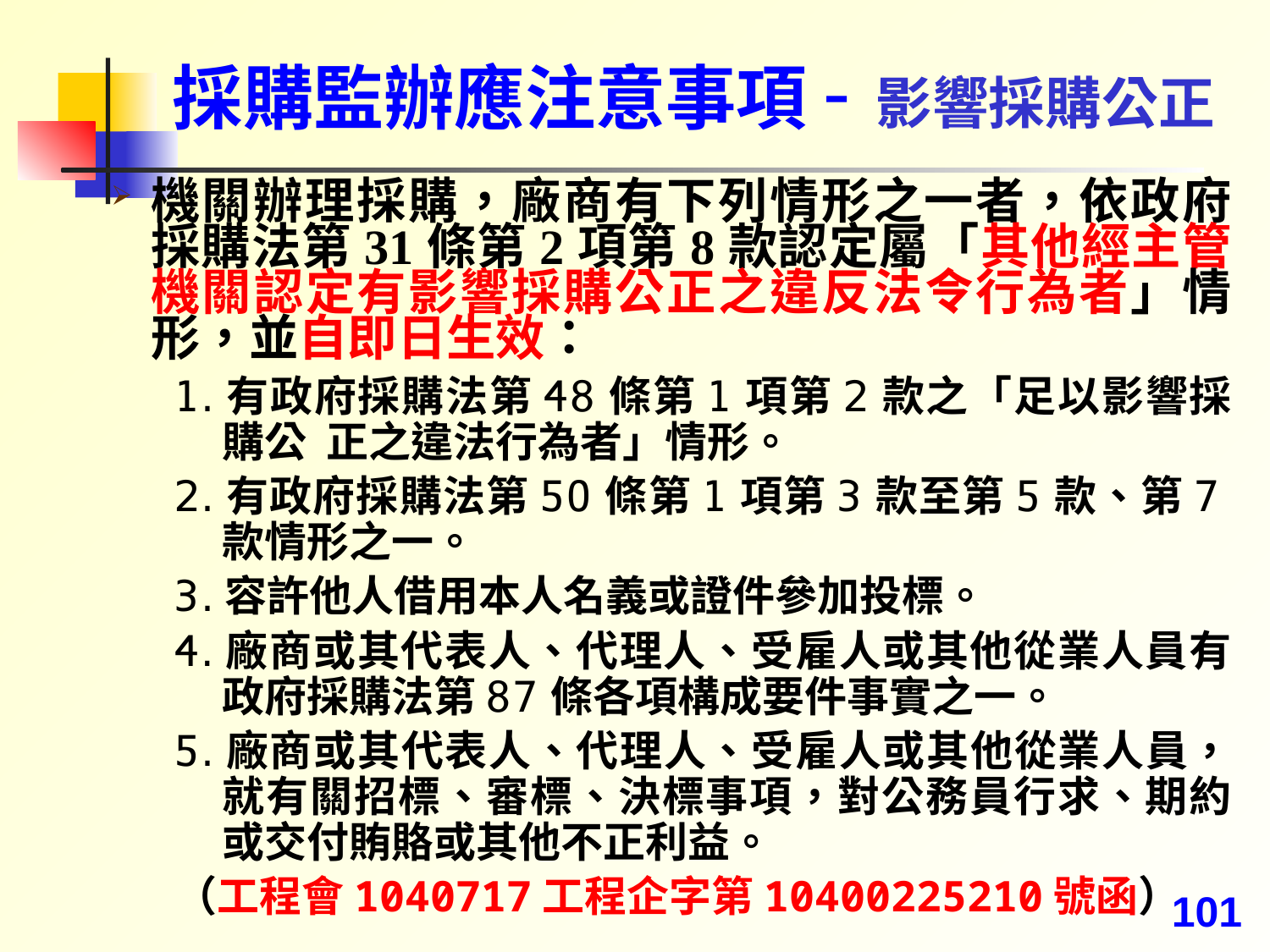

# 採購監辦應注意事項-影響採購公正
機關辦理採購，廠商有下列情形之一者，依政府採購法第31條第2項第8款認定屬「其他經主管機關認定有影響採購公正之違反法令行為者」情形，並自即日生效：
1.有政府採購法第48條第1項第2款之「足以影響採購公  正之違法行為者」情形。
2.有政府採購法第50條第1項第3款至第5款、第7款情形之一。
3.容許他人借用本人名義或證件參加投標。
4.廠商或其代表人、代理人、受雇人或其他從業人員有政府採購法第87條各項構成要件事實之一。
5.廠商或其代表人、代理人、受雇人或其他從業人員，就有關招標、審標、決標事項，對公務員行求、期約或交付賄賂或其他不正利益。
（工程會1040717工程企字第10400225210號函）

101